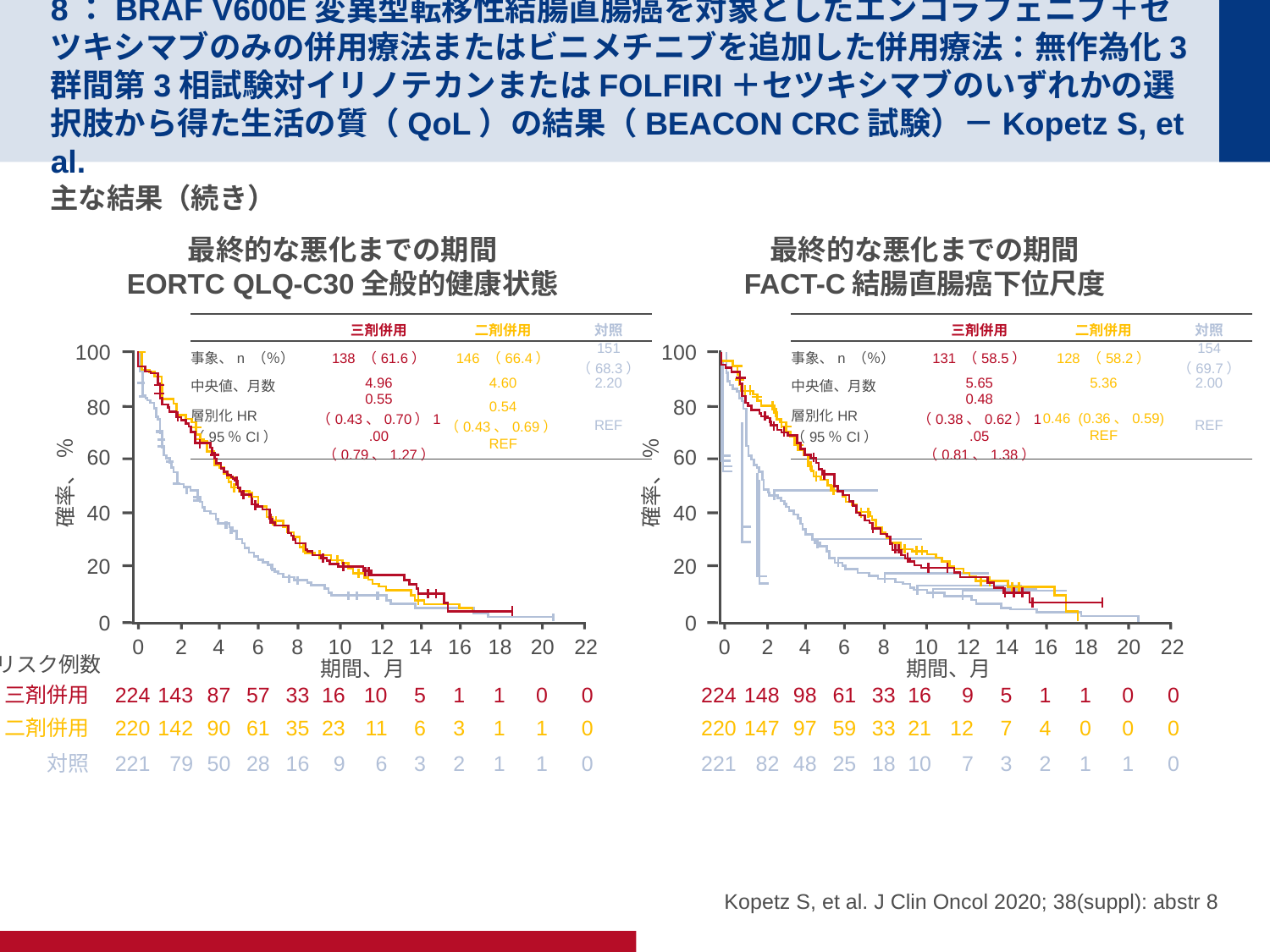

# 8：BRAF V600E変異型転移性結腸直腸癌を対象としたエンコラフェニブ＋セツキシマブのみの併用療法またはビニメチニブを追加した併用療法：無作為化3群間第3相試験対イリノテカンまたはFOLFIRI＋セツキシマブのいずれかの選択肢から得た生活の質（QoL）の結果（BEACON CRC試験）－Kopetz S, et al.
主な結果（続き）

最終的な悪化までの期間
EORTC QLQ-C30全般的健康状態
100
80
60
40
20

確率、 ％
0

0
2
4
6
8
10
12
14
16
18
20
22
リスク例数
期間、月
三剤併用
224
143
87
57
33
16
10
5
1
1
0
0
二剤併用
220
142
90
61
35
23
11
6
3
1
1
0
対照
221
79
50
28
16
9
6
3
2
1
1
0
最終的な悪化までの期間
FACT-C結腸直腸癌下位尺度
|  | 三剤併用 | 二剤併用 | 対照 |
| --- | --- | --- | --- |
| 事象、n （％） | 138 （61.6） | 146 （66.4） | 151 （68.3） |
| 中央値、月数 | 4.96 | 4.60 | 2.20 |
| 層別化HR （95％CI） | 0.55 （0.43、0.70）1.00 （0.79、1.27） | 0.54 （0.43、0.69）REF | REF |
|  | 三剤併用 | 二剤併用 | 対照 |
| --- | --- | --- | --- |
| 事象、n （％） | 131 （58.5） | 128 （58.2） | 154 （69.7） |
| 中央値、月数 | 5.65 | 5.36 | 2.00 |
| 層別化HR （95％CI） | 0.48 （0.38、0.62）1.05 （0.81、1.38） | 0.46 (0.36、0.59) REF | REF |
100
80
60
40
20

確率、 ％
0

0
2
4
6
8
10
12
14
16
18
20
22
期間、月
224
148
98
61
33
16
9
5
1
1
0
0
220
147
97
59
33
21
12
7
4
0
0
0
221
82
48
25
18
10
7
3
2
1
1
0

Kopetz S, et al. J Clin Oncol 2020; 38(suppl): abstr 8